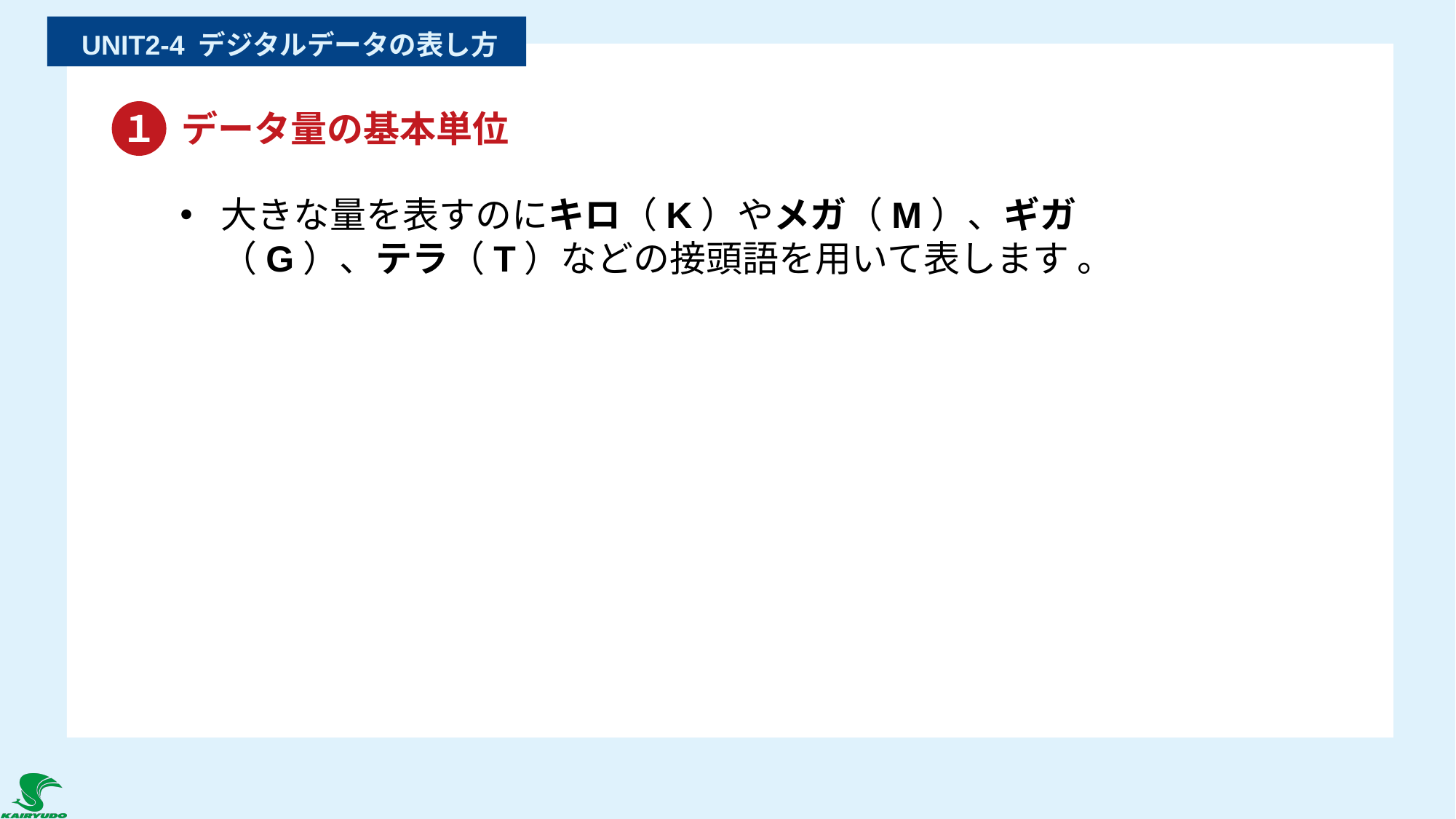

データ量の基本単位
１
大きな量を表すのにキロ（K）やメガ（M）、ギガ（G）、テラ（T）などの接頭語を用いて表します 。